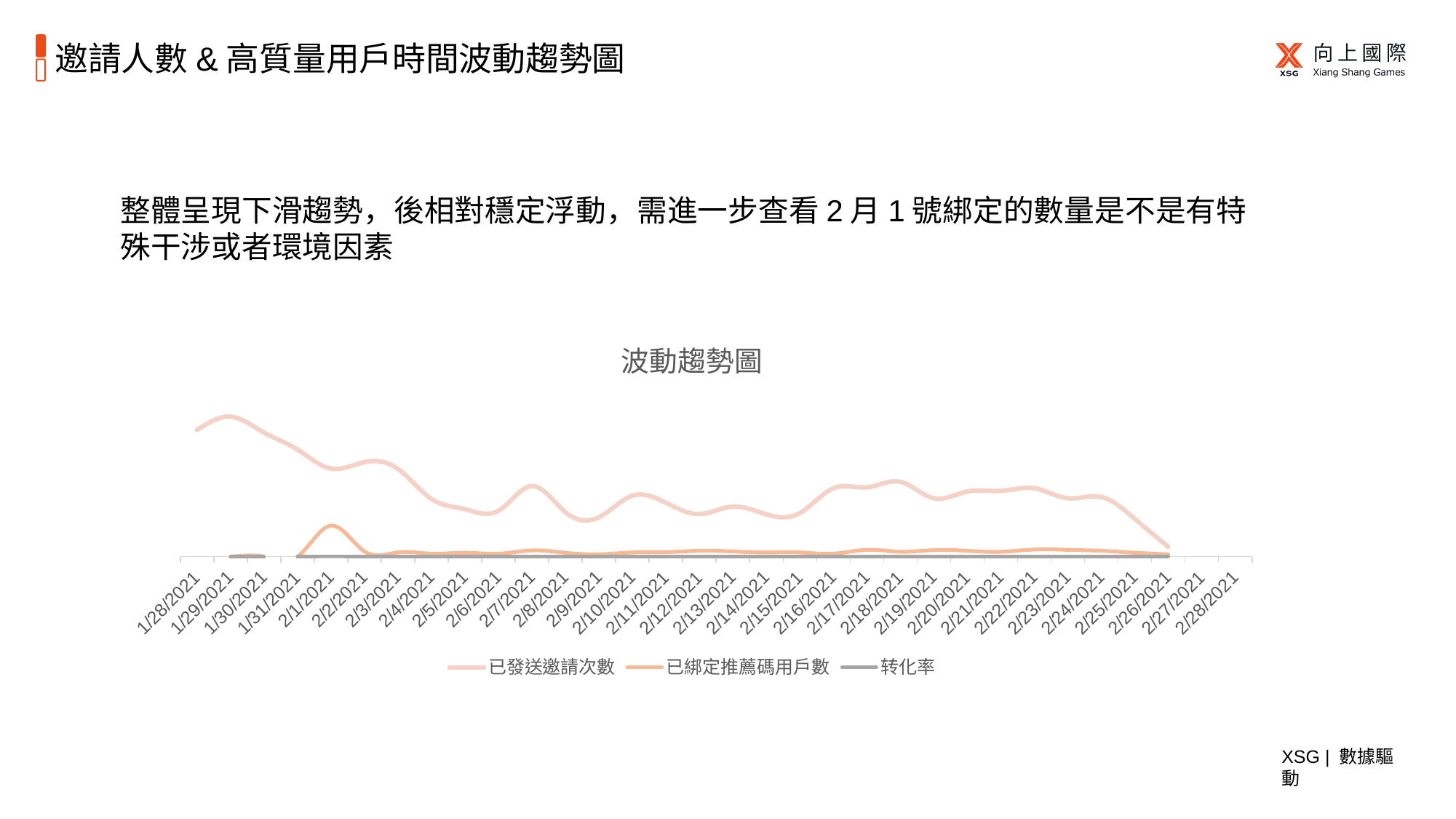

# 邀請人數&高質量用戶時間波動趨勢圖
整體呈現下滑趨勢，後相對穩定浮動，需進一步查看2月1號綁定的數量是不是有特殊干涉或者環境因素

### Chart: 波動趨勢圖

| Category | 已發送邀請次數 | 已綁定推薦碼用戶數 | 转化率 |
|---|---|---|---|
| 44224 | 393.0 | 0.0 | 0.0 |
| 44225 | 434.0 | 0.0 | 0.0 |
| 44226 | 385.0 | 0.0 | 0.0 |
| 44227 | 332.0 | 0.0 | 0.0 |
| 44228 | 273.0 | 96.0 | 0.3516 |
| 44229 | 293.0 | 16.0 | 0.0546 |
| 44230 | 272.0 | 13.0 | 0.0478 |
| 44231 | 179.0 | 9.0 | 0.0503 |
| 44232 | 147.0 | 12.0 | 0.0816 |
| 44233 | 142.0 | 9.0 | 0.0634 |
| 44234 | 219.0 | 19.0 | 0.0868 |
| 44235 | 138.0 | 12.0 | 0.087 |
| 44236 | 122.0 | 7.0 | 0.0574 |
| 44237 | 189.0 | 13.0 | 0.0688 |
| 44238 | 167.0 | 14.0 | 0.0838 |
| 44239 | 132.0 | 18.0 | 0.1364 |
| 44240 | 155.0 | 16.0 | 0.1032 |
| 44241 | 131.0 | 13.0 | 0.0992 |
| 44242 | 135.0 | 13.0 | 0.0963 |
| 44243 | 212.0 | 9.0 | 0.0425 |
| 44244 | 215.0 | 21.0 | 0.0977 |
| 44245 | 232.0 | 15.0 | 0.0647 |
| 44246 | 181.0 | 20.0 | 0.1105 |
| 44247 | 202.0 | 18.0 | 0.0891 |
| 44248 | 204.0 | 15.0 | 0.0735 |
| 44249 | 212.0 | 22.0 | 0.1038 |
| 44250 | 181.0 | 21.0 | 0.116 |
| 44251 | 185.0 | 18.0 | 0.0973 |
| 44252 | 117.0 | 12.0 | 0.1026 |
| 44253 | 30.0 | 7.0 | 0.2333 |
| 44254 | None | None | None |
| 44255 | None | None | None |